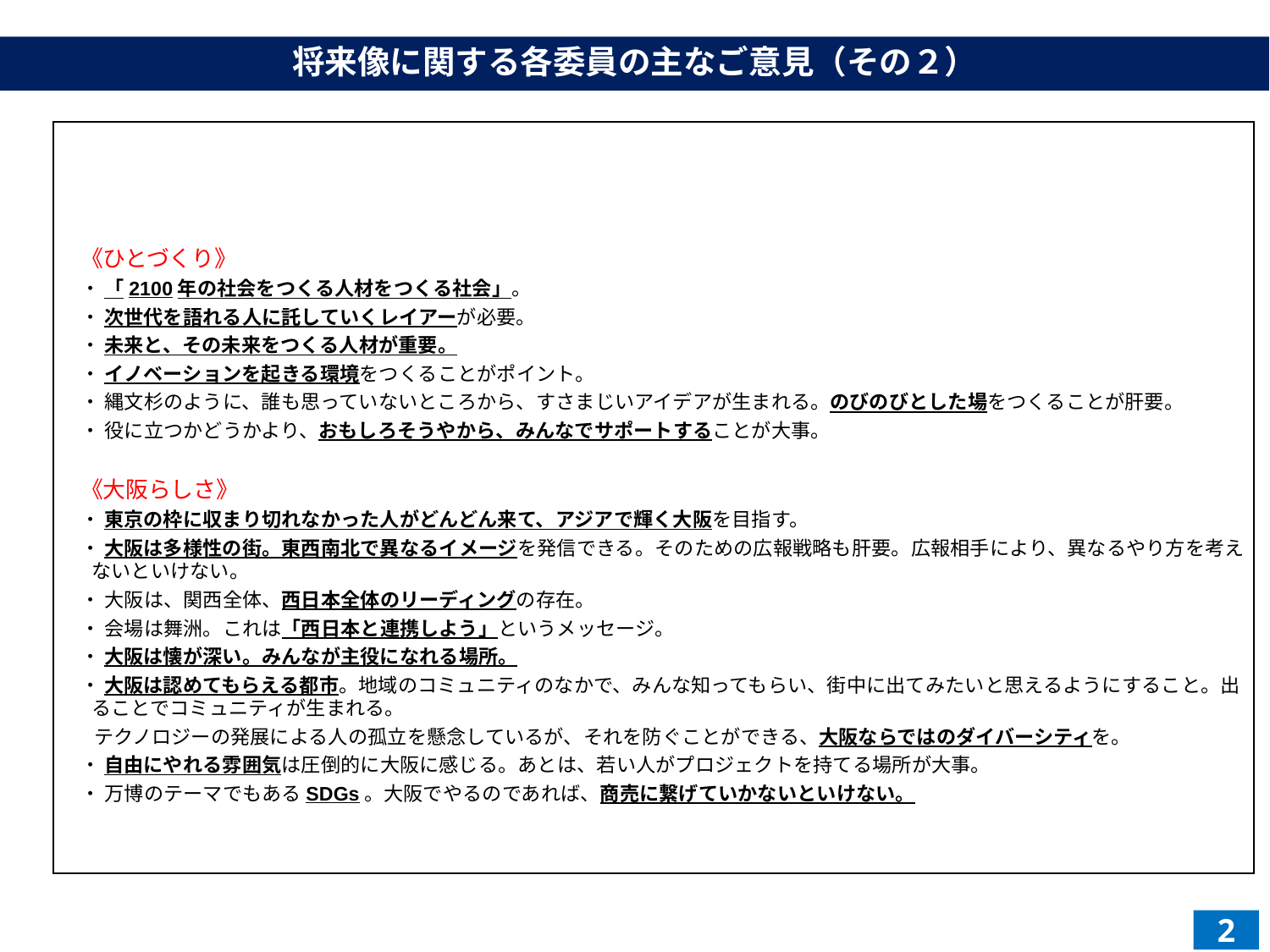

# 将来像に関する各委員の主なご意見（その２）

《ひとづくり》
・ 「2100年の社会をつくる人材をつくる社会」。
・ 次世代を語れる人に託していくレイアーが必要。
・ 未来と、その未来をつくる人材が重要。
・ イノベーションを起きる環境をつくることがポイント。
・ 縄文杉のように、誰も思っていないところから、すさまじいアイデアが生まれる。のびのびとした場をつくることが肝要。
・ 役に立つかどうかより、おもしろそうやから、みんなでサポートすることが大事。

《大阪らしさ》
・ 東京の枠に収まり切れなかった人がどんどん来て、アジアで輝く大阪を目指す。
・ 大阪は多様性の街。東西南北で異なるイメージを発信できる。そのための広報戦略も肝要。広報相手により、異なるやり方を考えないといけない。
・ 大阪は、関西全体、西日本全体のリーディングの存在。
・ 会場は舞洲。これは「西日本と連携しよう」というメッセージ。
・ 大阪は懐が深い。みんなが主役になれる場所。
・ 大阪は認めてもらえる都市。地域のコミュニティのなかで、みんな知ってもらい、街中に出てみたいと思えるようにすること。出ることでコミュニティが生まれる。
  テクノロジーの発展による人の孤立を懸念しているが、それを防ぐことができる、大阪ならではのダイバーシティを。
・ 自由にやれる雰囲気は圧倒的に大阪に感じる。あとは、若い人がプロジェクトを持てる場所が大事。
・ 万博のテーマでもあるSDGs。大阪でやるのであれば、商売に繋げていかないといけない。

2